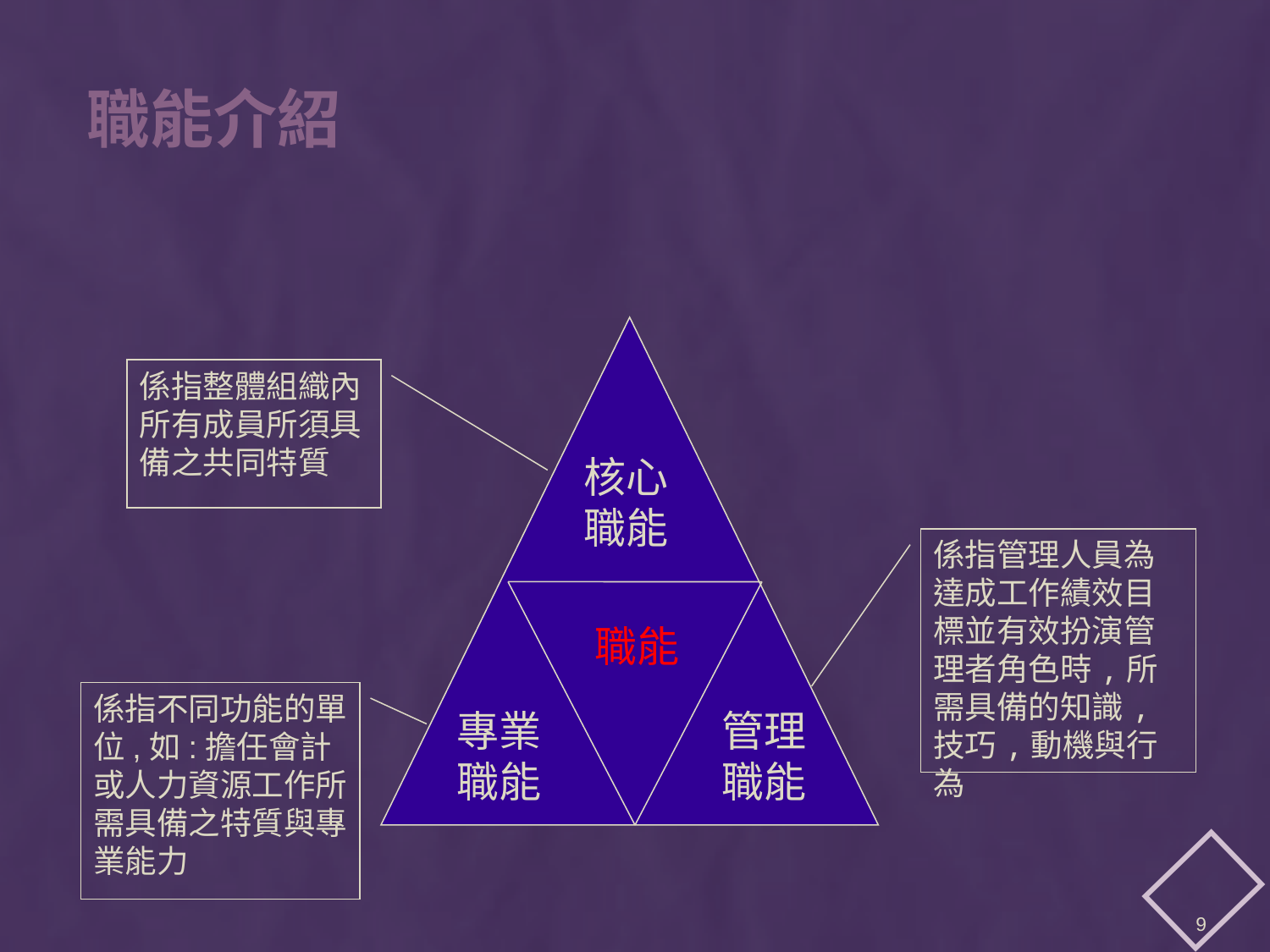

# 職能介紹

係指整體組織內所有成員所須具備之共同特質
核心職能
係指管理人員為達成工作績效目標並有效扮演管理者角色時,所需具備的知識,技巧,動機與行為

職能
係指不同功能的單位,如:擔任會計或人力資源工作所需具備之特質與專業能力
專業職能
管理職能
9